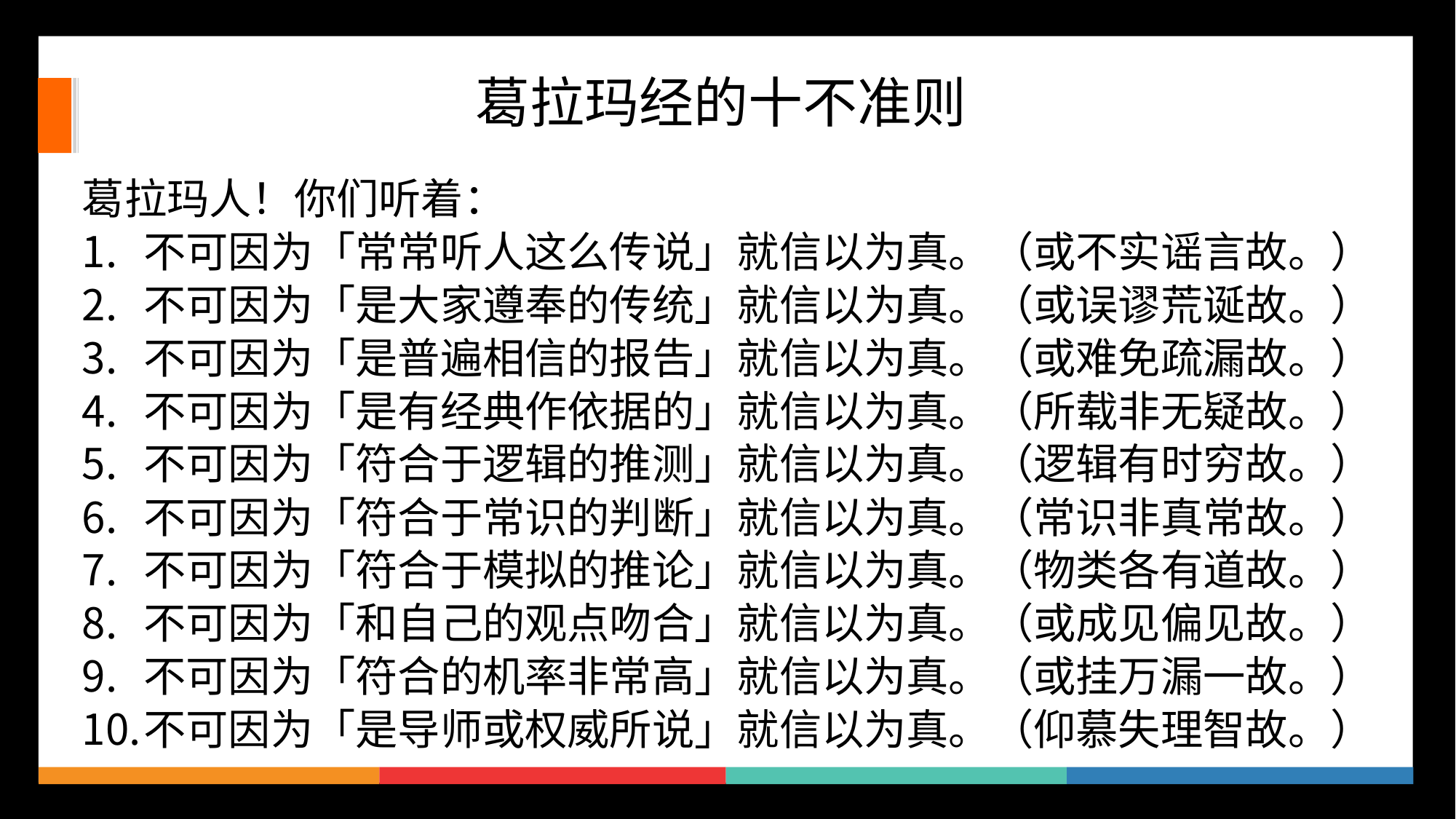

# 葛拉玛经的十不准则

葛拉玛人！你们听着：
不可因为「常常听人这么传说」就信以为真。（或不实谣言故。）
不可因为「是大家遵奉的传统」就信以为真。（或误谬荒诞故。）
不可因为「是普遍相信的报告」就信以为真。（或难免疏漏故。）
不可因为「是有经典作依据的」就信以为真。（所载非无疑故。）
不可因为「符合于逻辑的推测」就信以为真。（逻辑有时穷故。）
不可因为「符合于常识的判断」就信以为真。（常识非真常故。）
不可因为「符合于模拟的推论」就信以为真。（物类各有道故。）
不可因为「和自己的观点吻合」就信以为真。（或成见偏见故。）
不可因为「符合的机率非常高」就信以为真。（或挂万漏一故。）
不可因为「是导师或权威所说」就信以为真。（仰慕失理智故。）